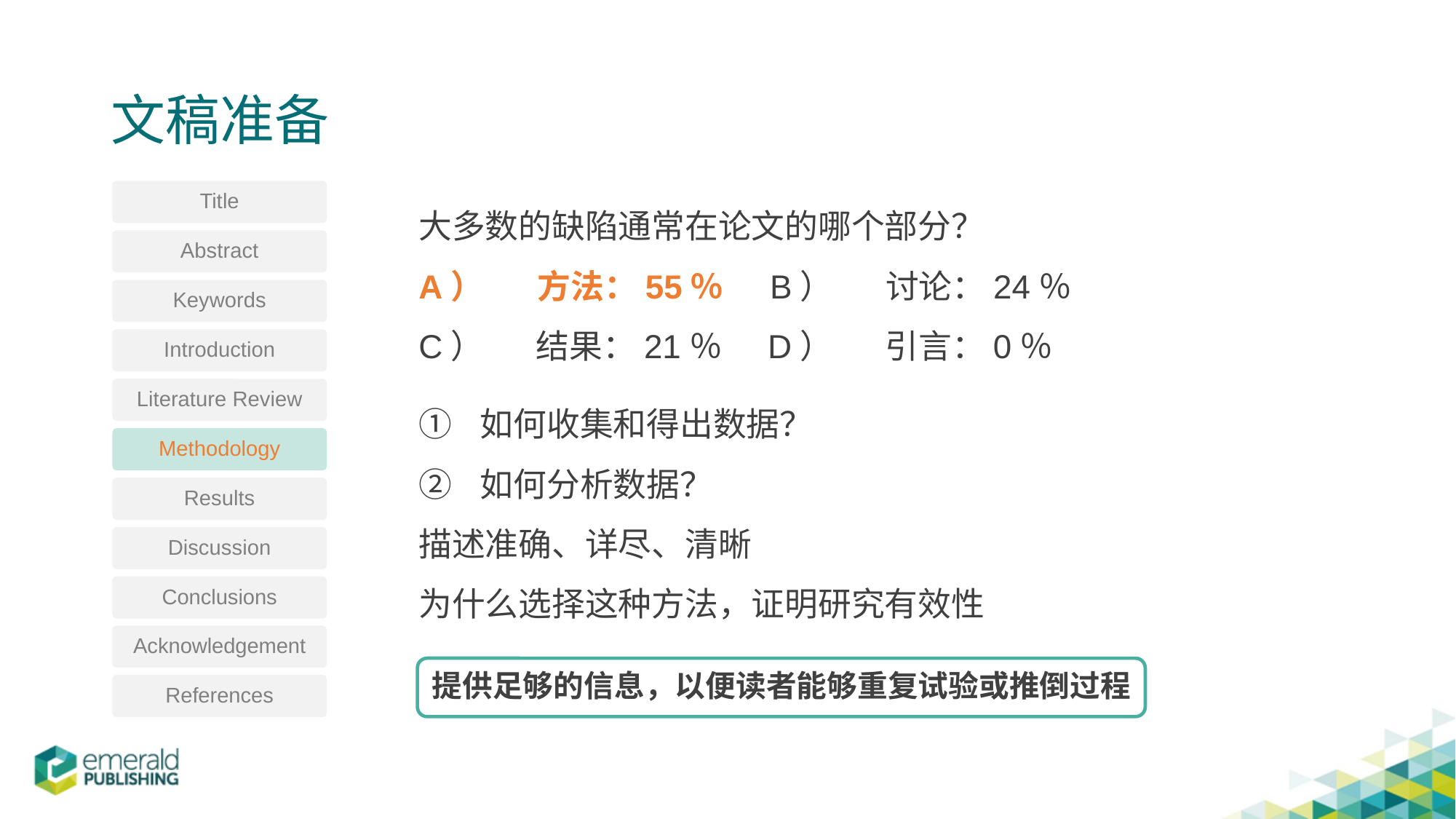

# 文稿准备
大多数的缺陷通常在论文的哪个部分？
A）       方法：55％     B）       讨论：24％
C）       结果：21％     D）       引言：0％
如何收集和得出数据？
如何分析数据？
描述准确、详尽、清晰
为什么选择这种方法，证明研究有效性

Title

Abstract

Keywords

Introduction

Literature Review

Methodology

Results

Discussion

Conclusions

Acknowledgement
提供足够的信息，以便读者能够重复试验或推倒过程

References